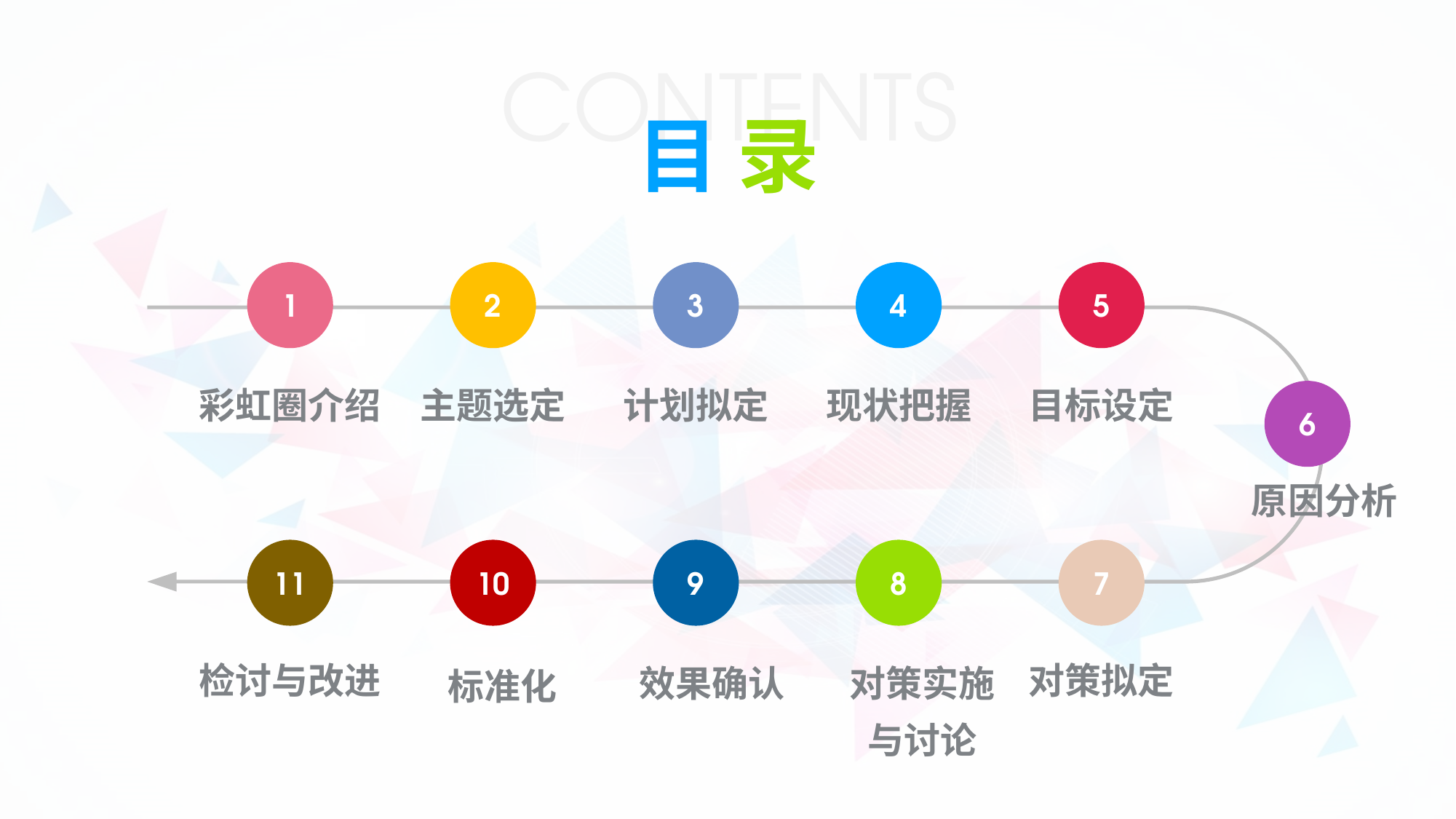

CONTENTS
目 录
1
2
3
4
5
彩虹圈介绍
主题选定
计划拟定
现状把握
目标设定
6
原因分析
11
10
9
8
7
检讨与改进
对策拟定
对策实施
与讨论
效果确认
标准化
延时符